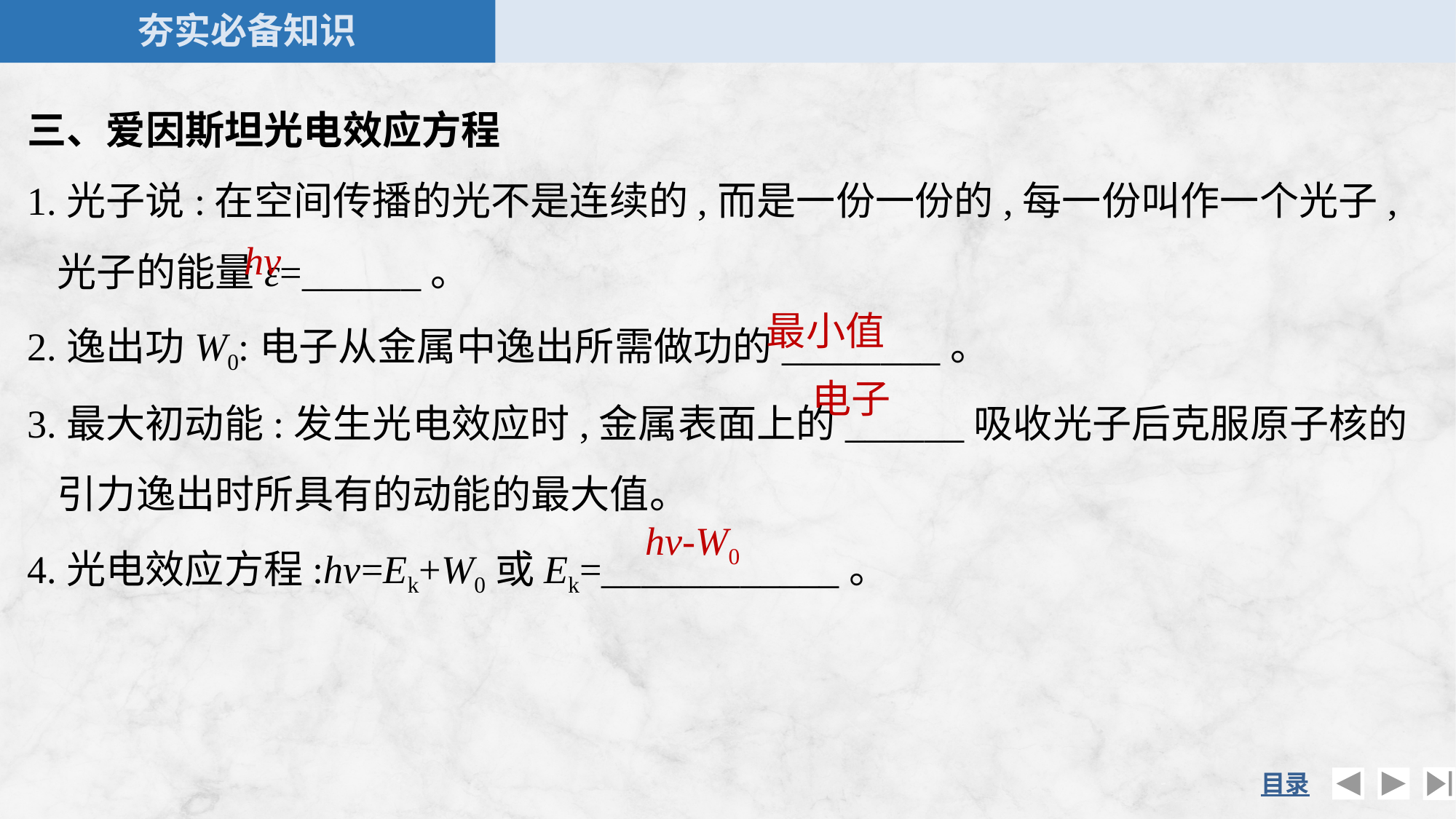

三、爱因斯坦光电效应方程
1.光子说:在空间传播的光不是连续的,而是一份一份的,每一份叫作一个光子,光子的能量ε=______。
2.逸出功W0:电子从金属中逸出所需做功的________。
3.最大初动能:发生光电效应时,金属表面上的______吸收光子后克服原子核的引力逸出时所具有的动能的最大值。
4.光电效应方程:hν=Ek+W0或Ek=____________。
hν
最小值
电子
hν-W0